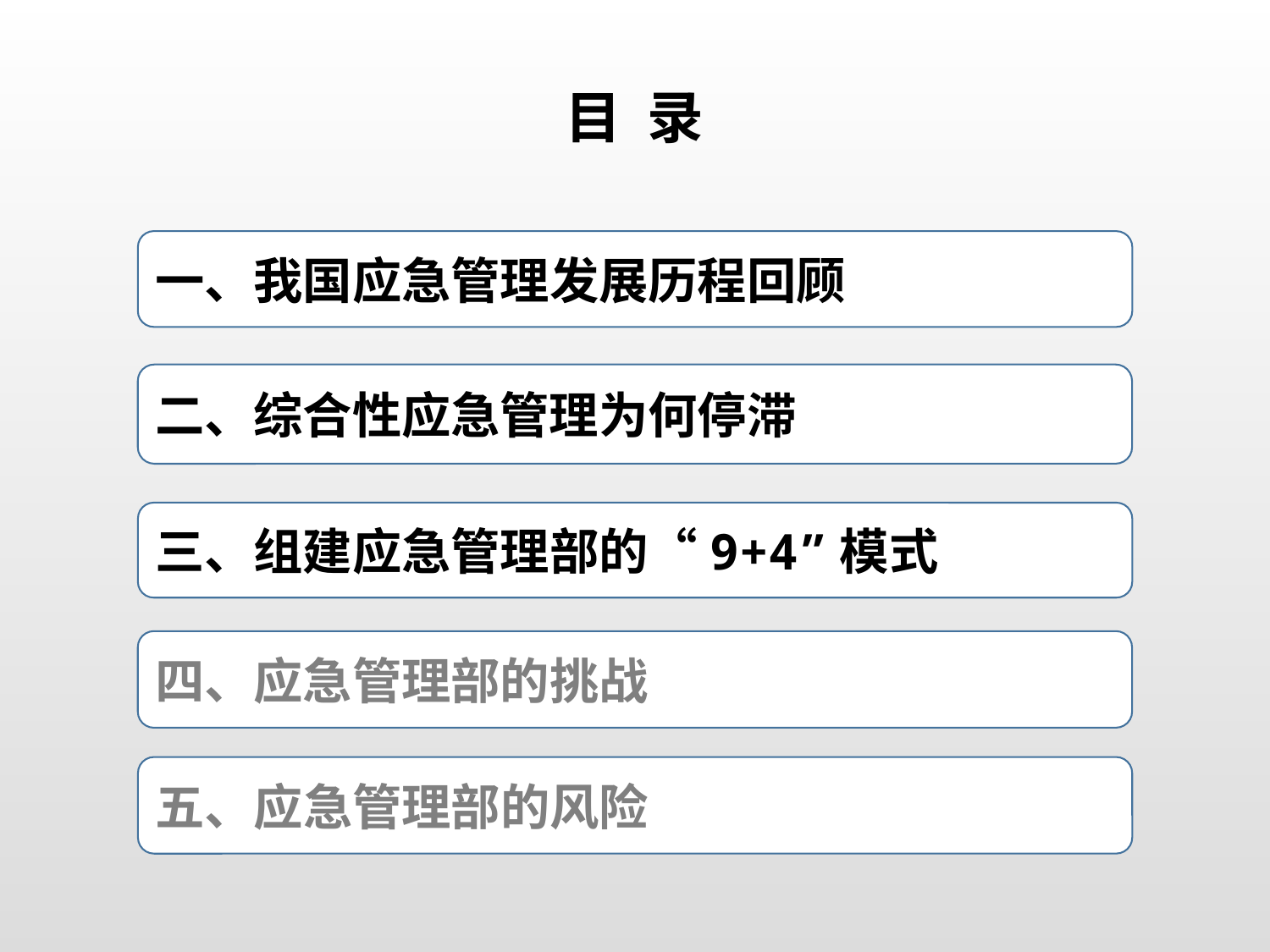

目  录
一、我国应急管理发展历程回顾
二、综合性应急管理为何停滞
三、组建应急管理部的“9+4”模式
四、应急管理部的挑战
五、应急管理部的风险